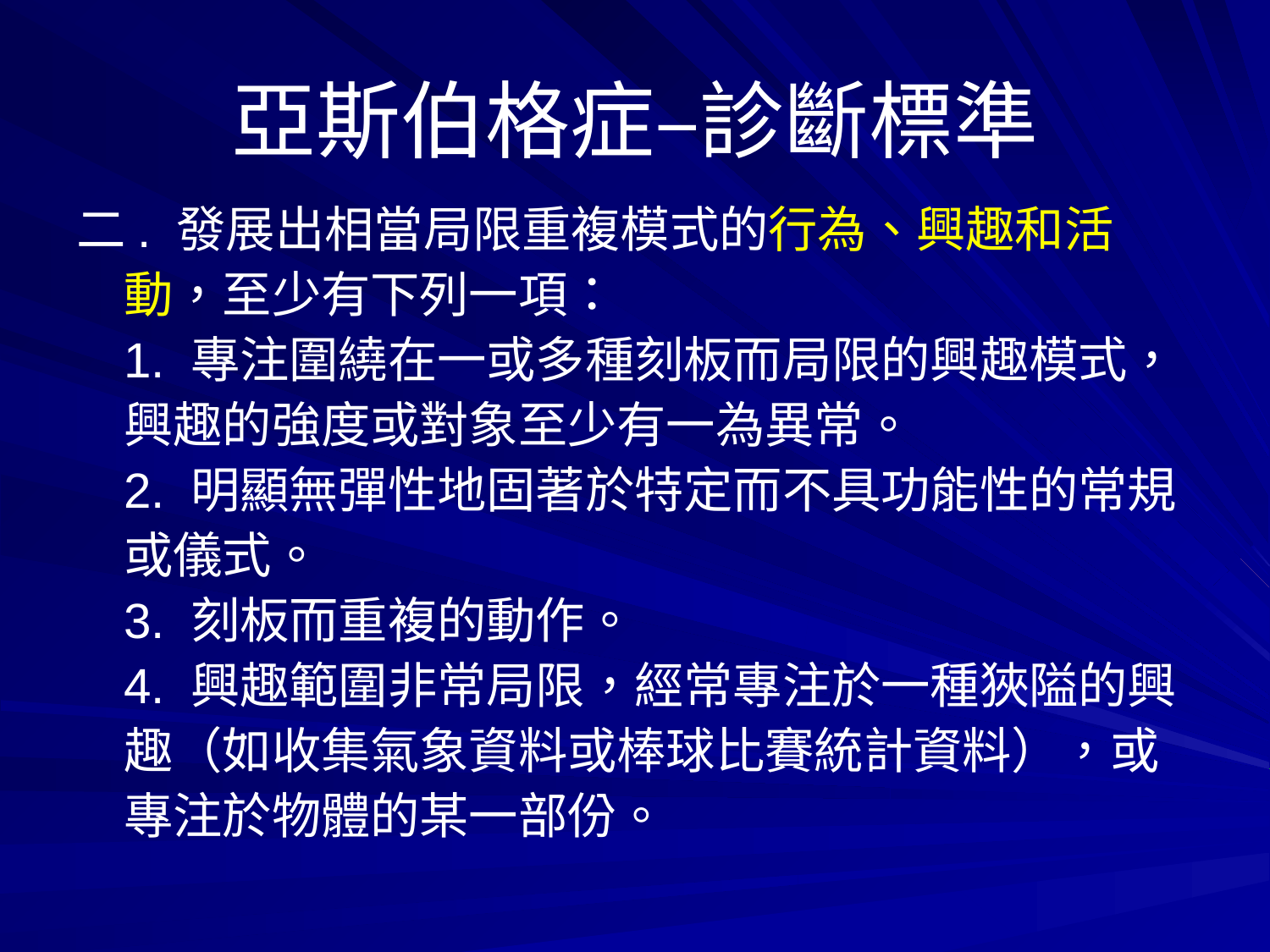

# 亞斯伯格症–診斷標準
二. 發展出相當局限重複模式的行為、興趣和活動，至少有下列一項：
1. 專注圍繞在一或多種刻板而局限的興趣模式，興趣的強度或對象至少有一為異常。
2. 明顯無彈性地固著於特定而不具功能性的常規或儀式。
3. 刻板而重複的動作。
4. 興趣範圍非常局限，經常專注於一種狹隘的興趣（如收集氣象資料或棒球比賽統計資料），或專注於物體的某一部份。